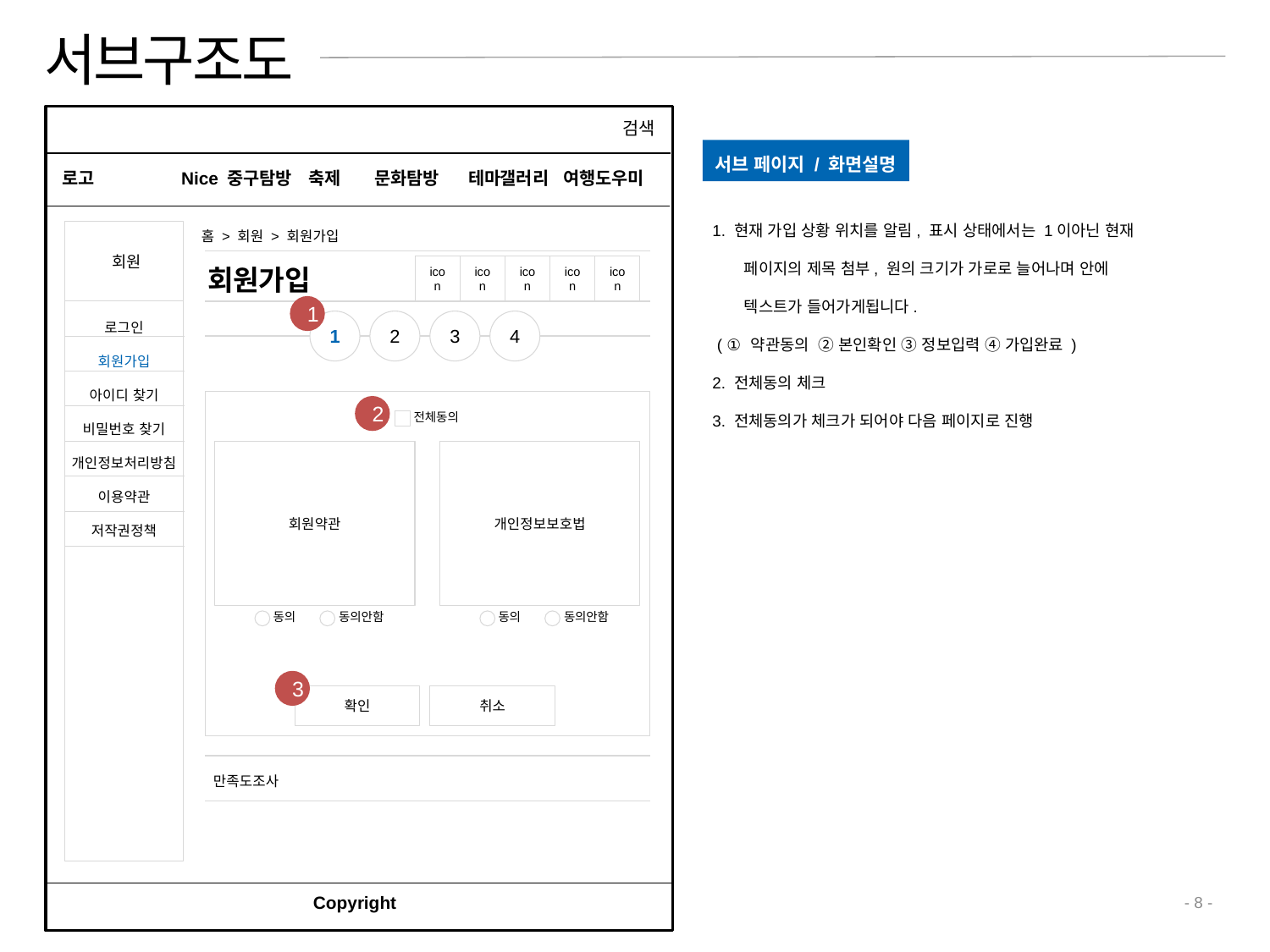

# 서브구조도
ㄷ
검색
서브 페이지 / 화면설명

로고
Nice 중구탐방	축제       문화탐방      테마갤러리   여행도우미
1. 현재 가입 상황 위치를 알림, 표시 상태에서는 1이아닌 현재 페이지의 제목 첨부, 원의 크기가 가로로 늘어나며 안에 텍스트가 들어가게됩니다.
 ( ① 약관동의  ② 본인확인 ③ 정보입력 ④ 가입완료 )
2. 전체동의 체크
3. 전체동의가 체크가 되어야 다음 페이지로 진행

회원
홈 > 회원 > 회원가입
회원가입
icon
icon
icon
icon
icon
1
로그인
회원가입
아이디 찾기
비밀번호 찾기
개인정보처리방침
이용약관
저작권정책

1
2
3
4

2
전체동의

회원약관
개인정보보호법
동의
동의안함
동의
동의안함

3
확인
취소
만족도조사
Copyright